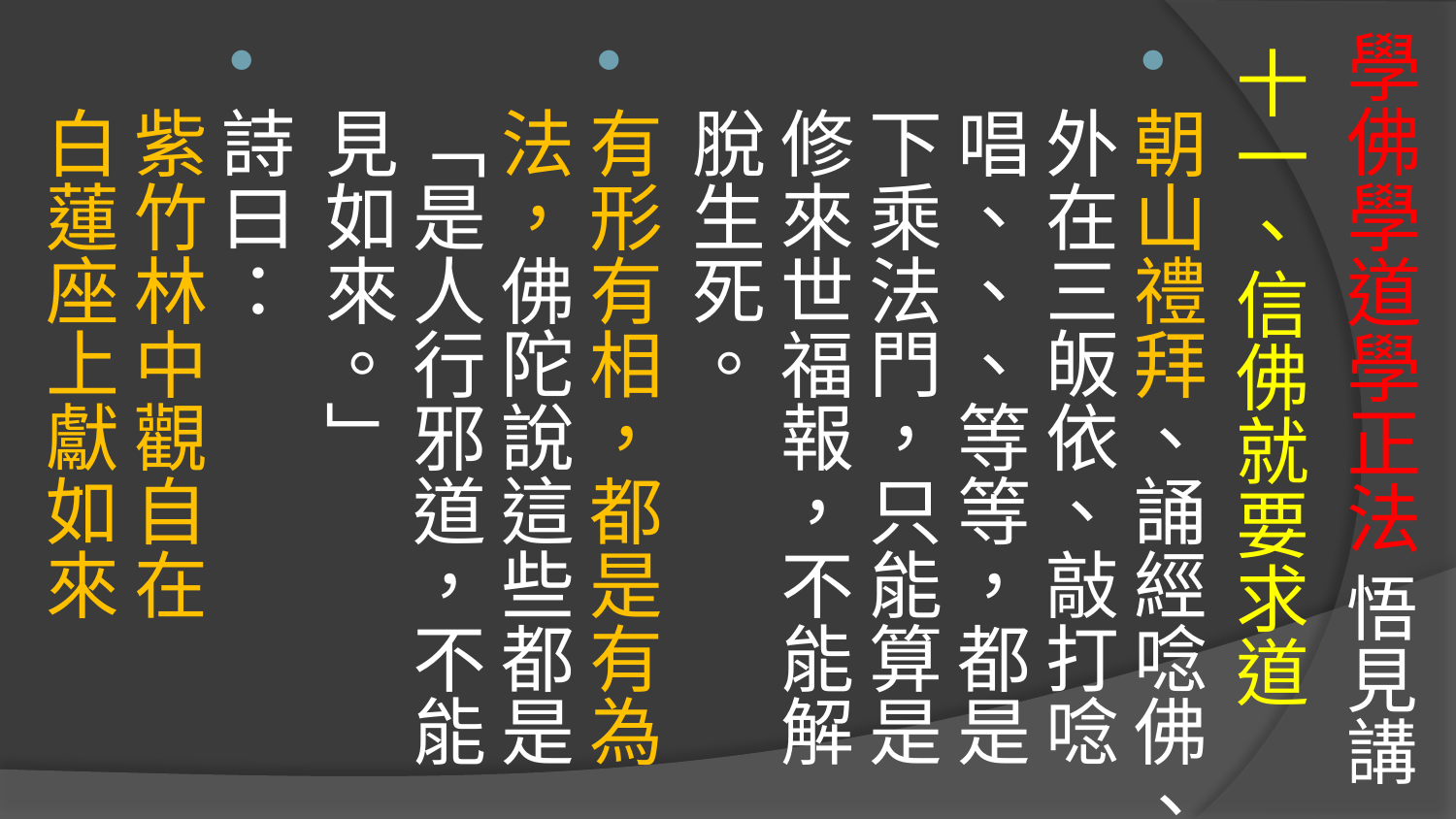

# 學佛學道學正法 悟見講
十一、信佛就要求道
朝山禮拜、誦經唸佛、外在三皈依、敲打唸唱、、、等等，都是下乘法門，只能算是修來世福報，不能解脫生死。
有形有相，都是有為法，佛陀說這些都是「是人行邪道，不能見如來。」
詩曰：                        紫竹林中觀自在
白蓮座上獻如來